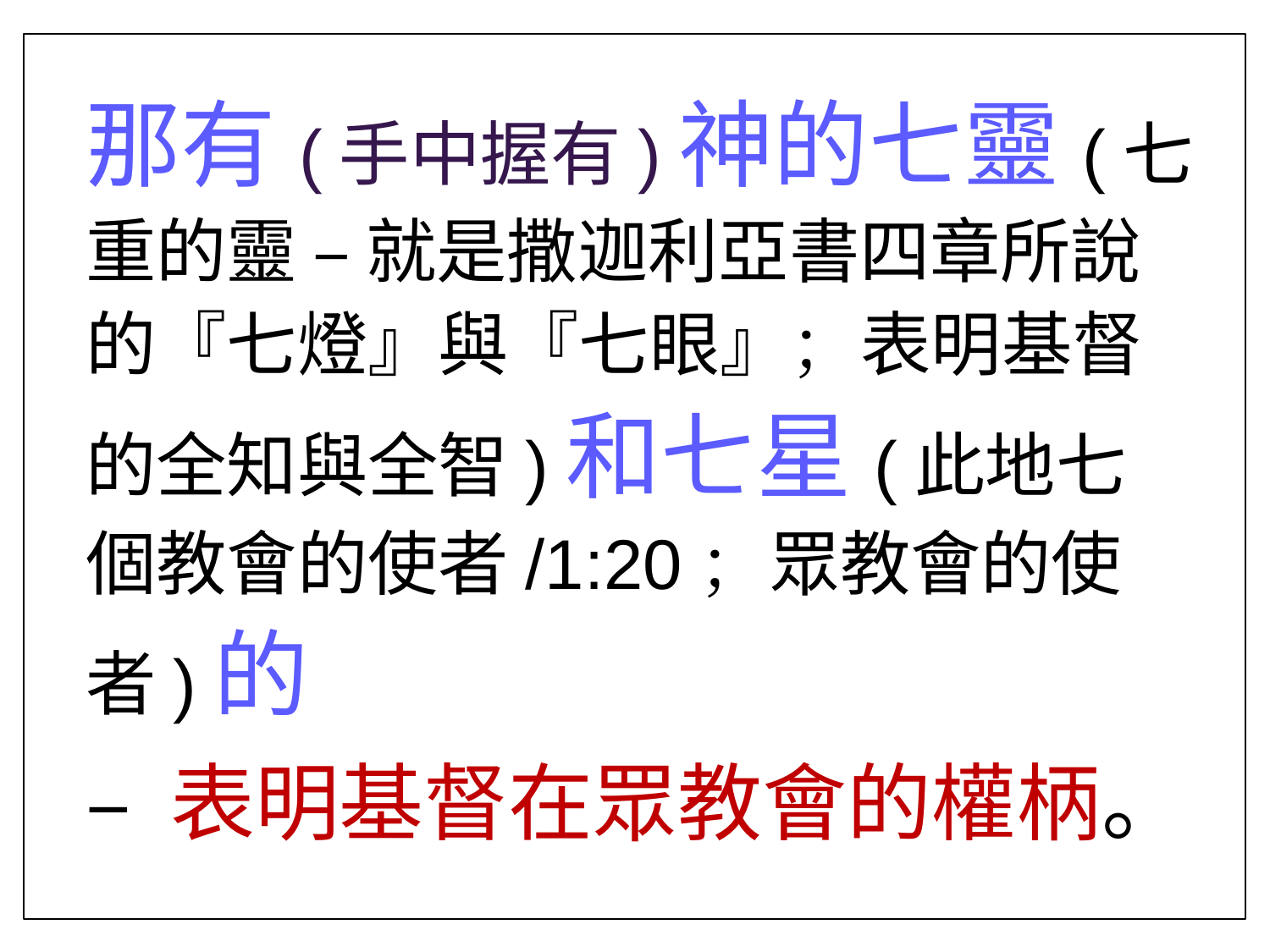

那有(手中握有)神的七靈(七重的靈 – 就是撒迦利亞書四章所說的『七燈』與『七眼』；表明基督的全知與全智)和七星(此地七個教會的使者/1:20；眾教會的使者)的
– 表明基督在眾教會的權柄。